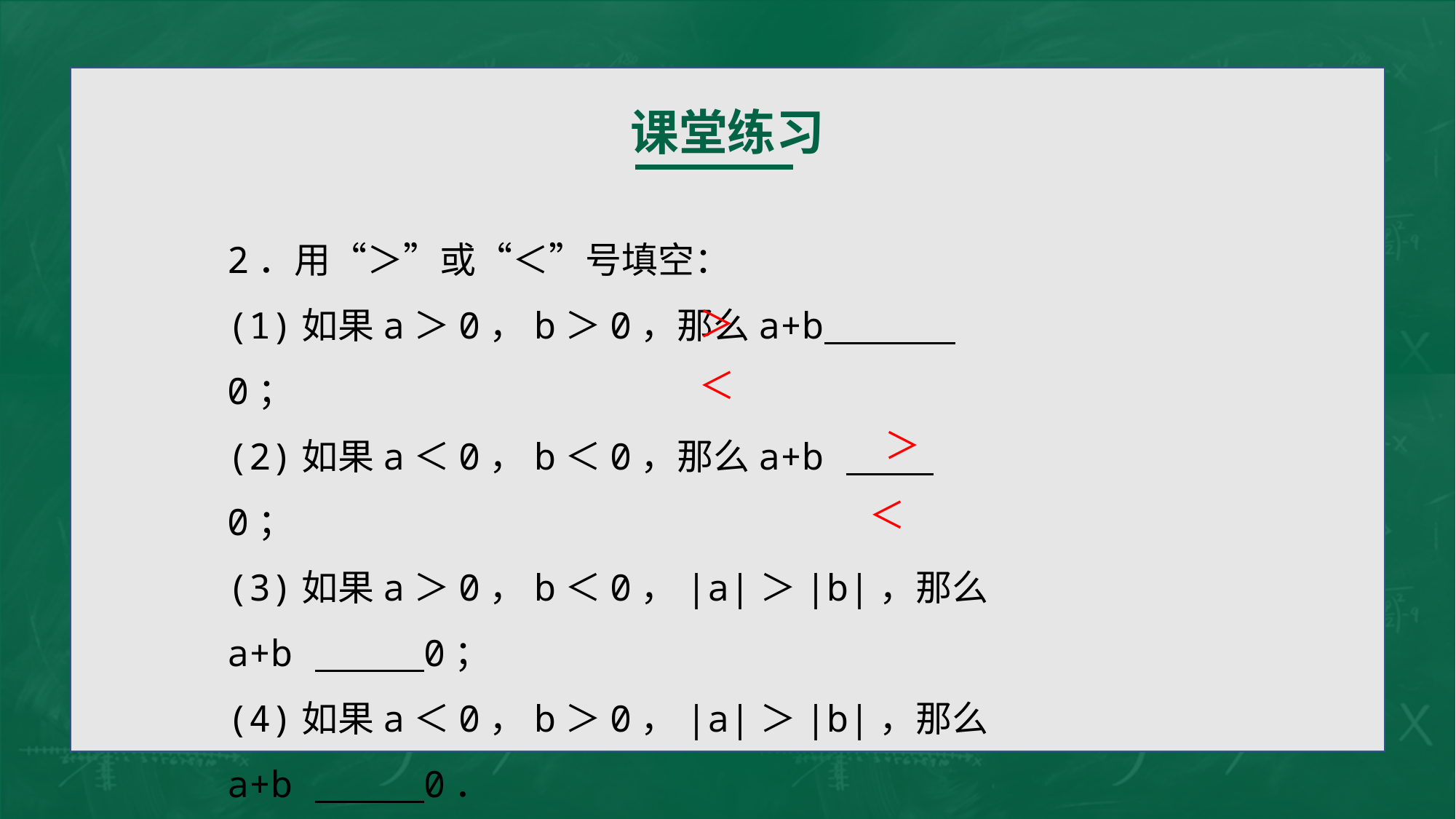

课堂练习
2．用“＞”或“＜”号填空：
(1)如果a＞0，b＞0，那么a+b       0；
(2)如果a＜0，b＜0，那么a+b      0；
(3)如果a＞0，b＜0，|a|＞|b|，那么a+b      0；
(4)如果a＜0，b＞0，|a|＞|b|，那么a+b      0．
＞
＞
＞
＞